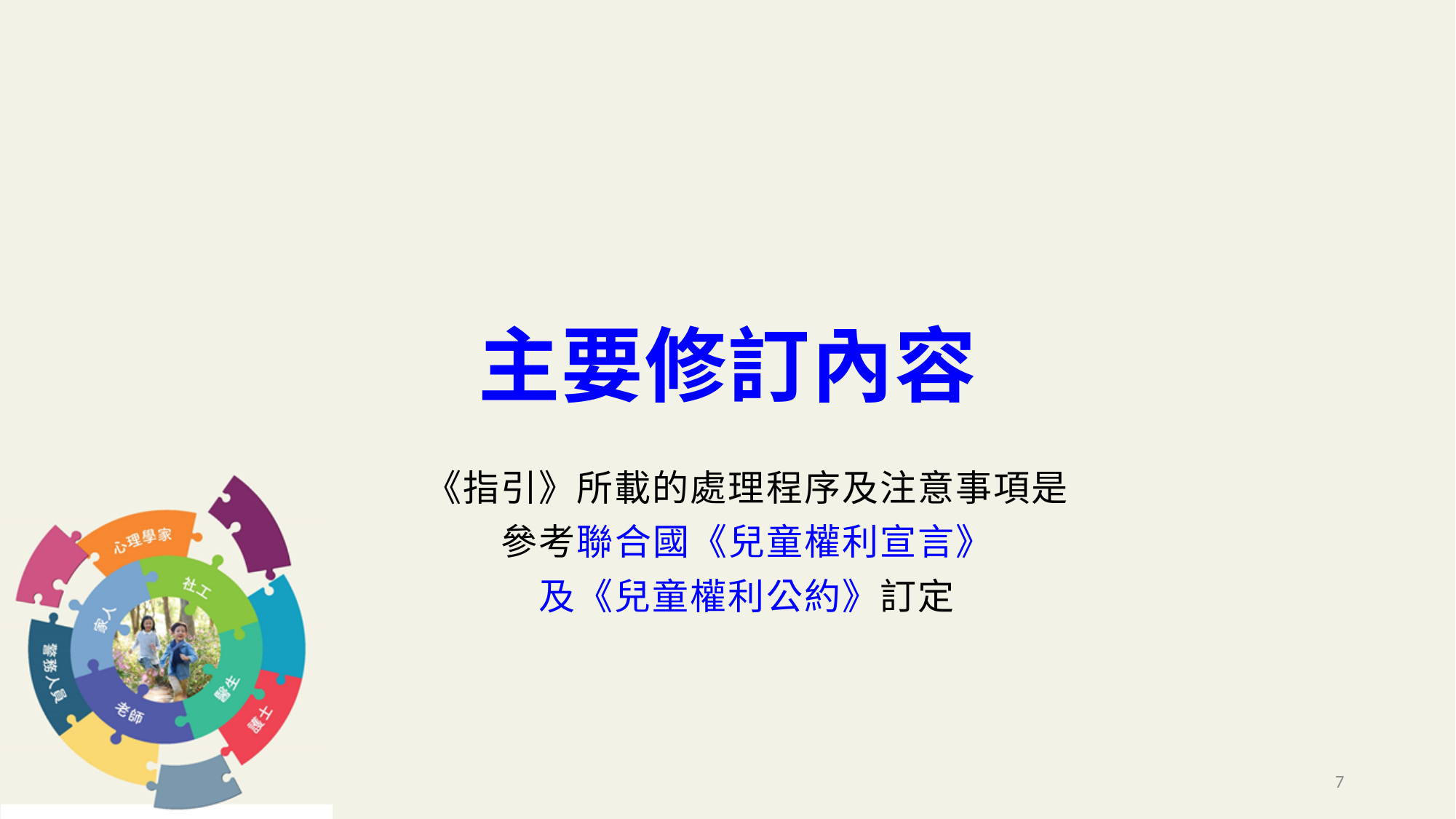

# 主要修訂內容
《指引》所載的處理程序及注意事項是
參考聯合國《兒童權利宣言》
及《兒童權利公約》訂定

7